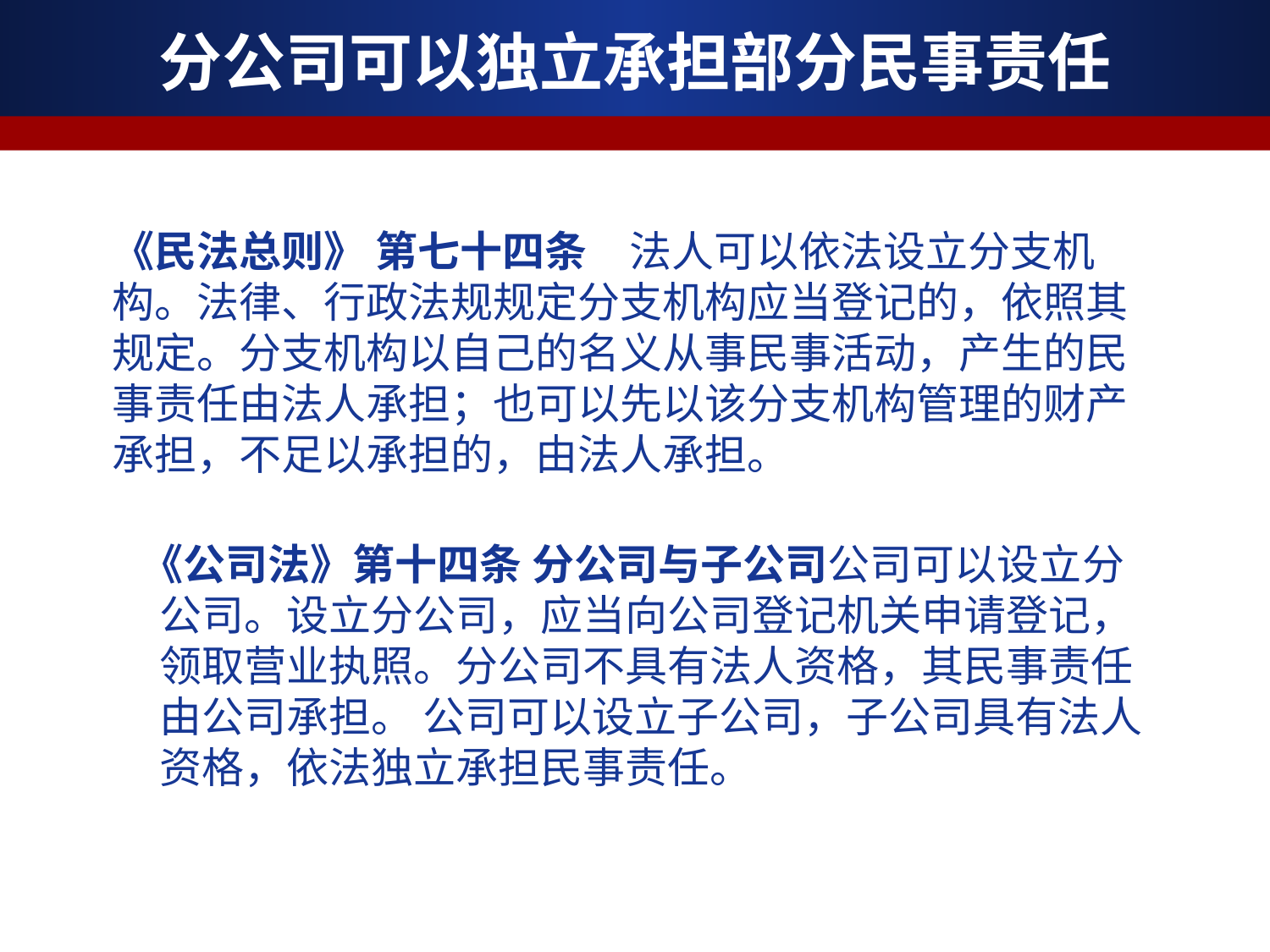

# 分公司可以独立承担部分民事责任
《民法总则》 第七十四条　法人可以依法设立分支机构。法律、行政法规规定分支机构应当登记的，依照其规定。分支机构以自己的名义从事民事活动，产生的民事责任由法人承担；也可以先以该分支机构管理的财产承担，不足以承担的，由法人承担。

  《公司法》第十四条 分公司与子公司公司可以设立分公司。设立分公司，应当向公司登记机关申请登记，领取营业执照。分公司不具有法人资格，其民事责任由公司承担。 公司可以设立子公司，子公司具有法人资格，依法独立承担民事责任。